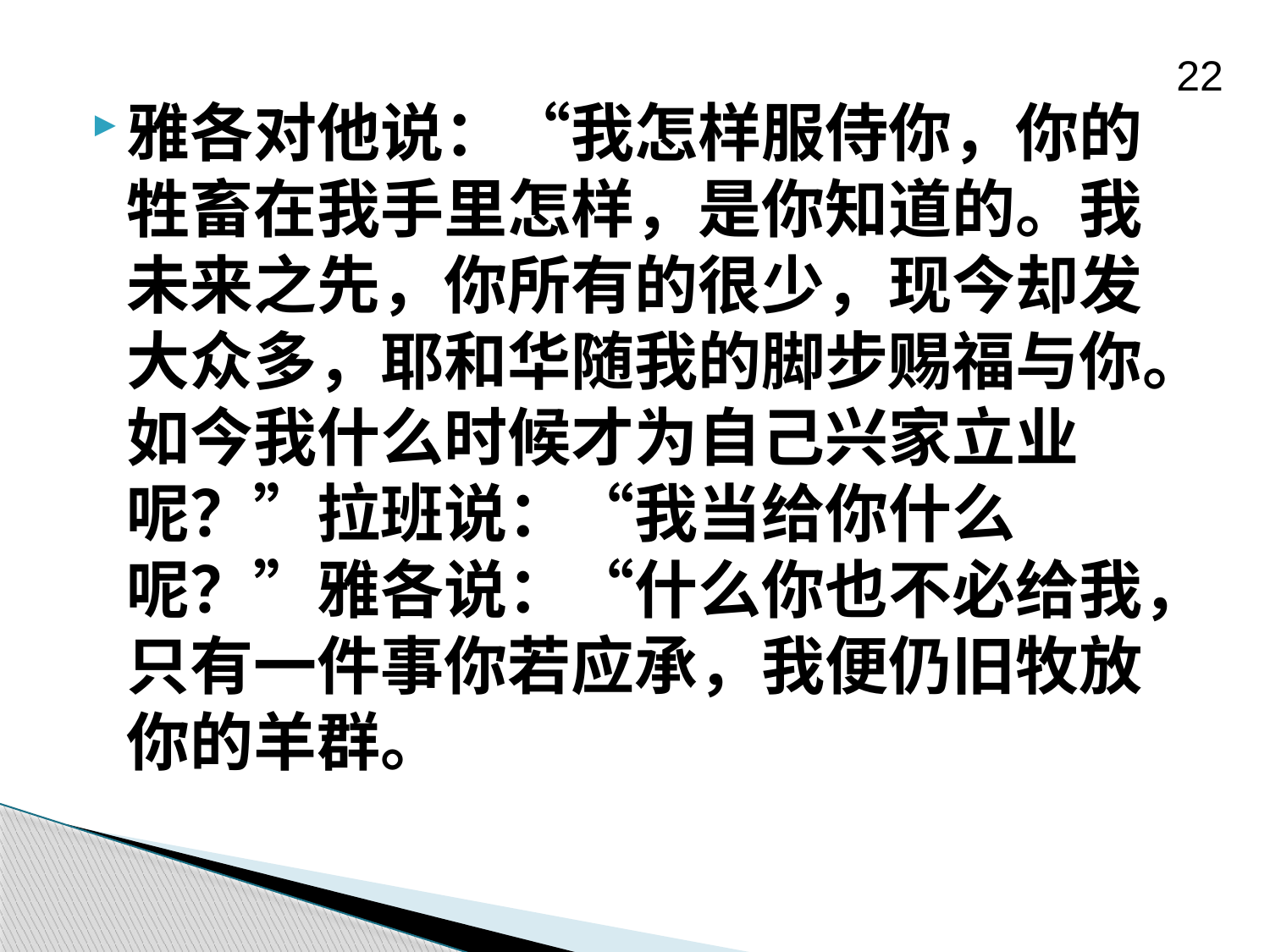

22
雅各对他说：“我怎样服侍你，你的牲畜在我手里怎样，是你知道的。我未来之先，你所有的很少，现今却发大众多，耶和华随我的脚步赐福与你。如今我什么时候才为自己兴家立业呢？”拉班说：“我当给你什么呢？”雅各说：“什么你也不必给我，只有一件事你若应承，我便仍旧牧放你的羊群。